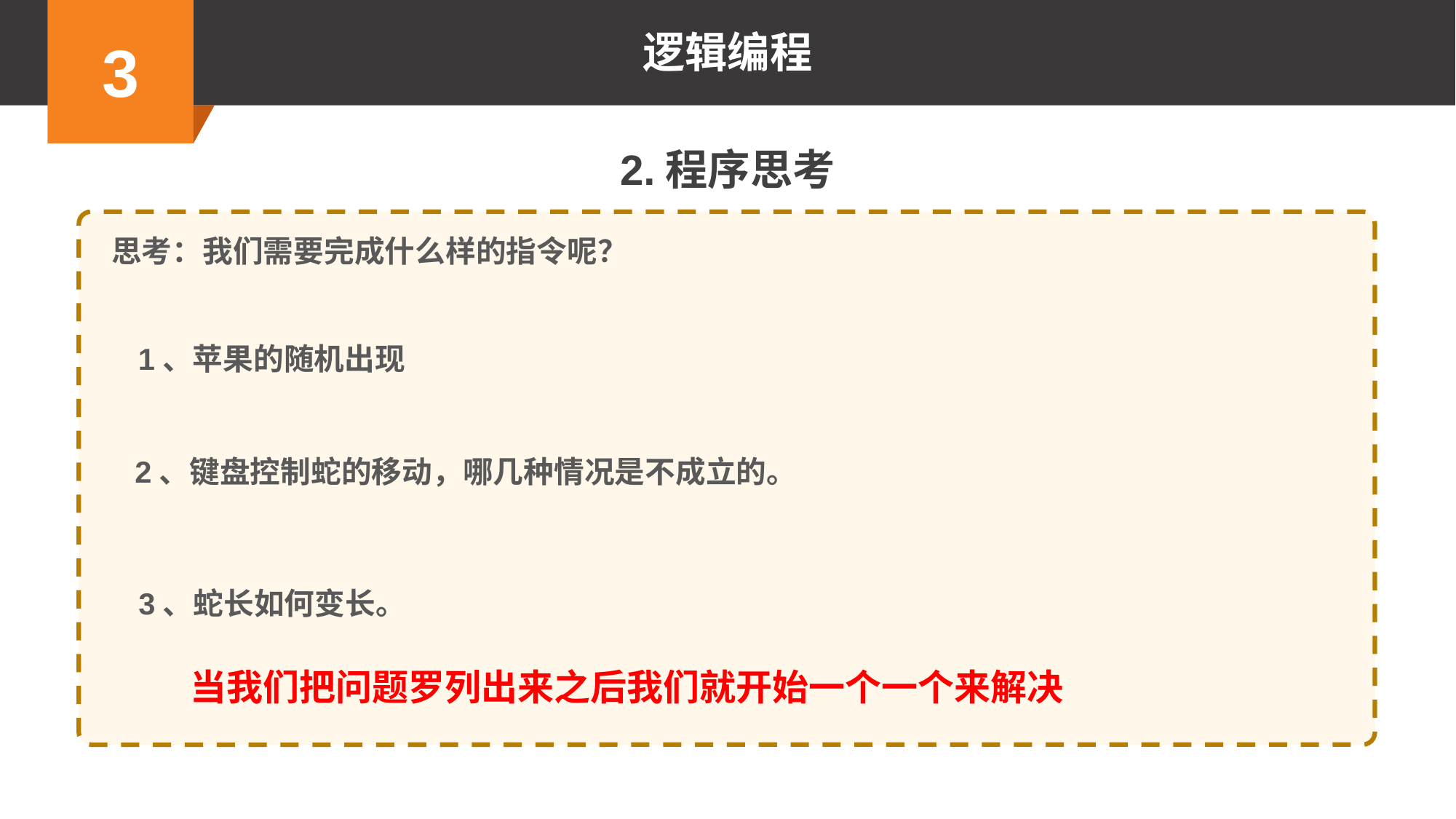

2.程序思考
思考：我们需要完成什么样的指令呢？
1、苹果的随机出现
2、键盘控制蛇的移动，哪几种情况是不成立的。
3、蛇长如何变长。
当我们把问题罗列出来之后我们就开始一个一个来解决